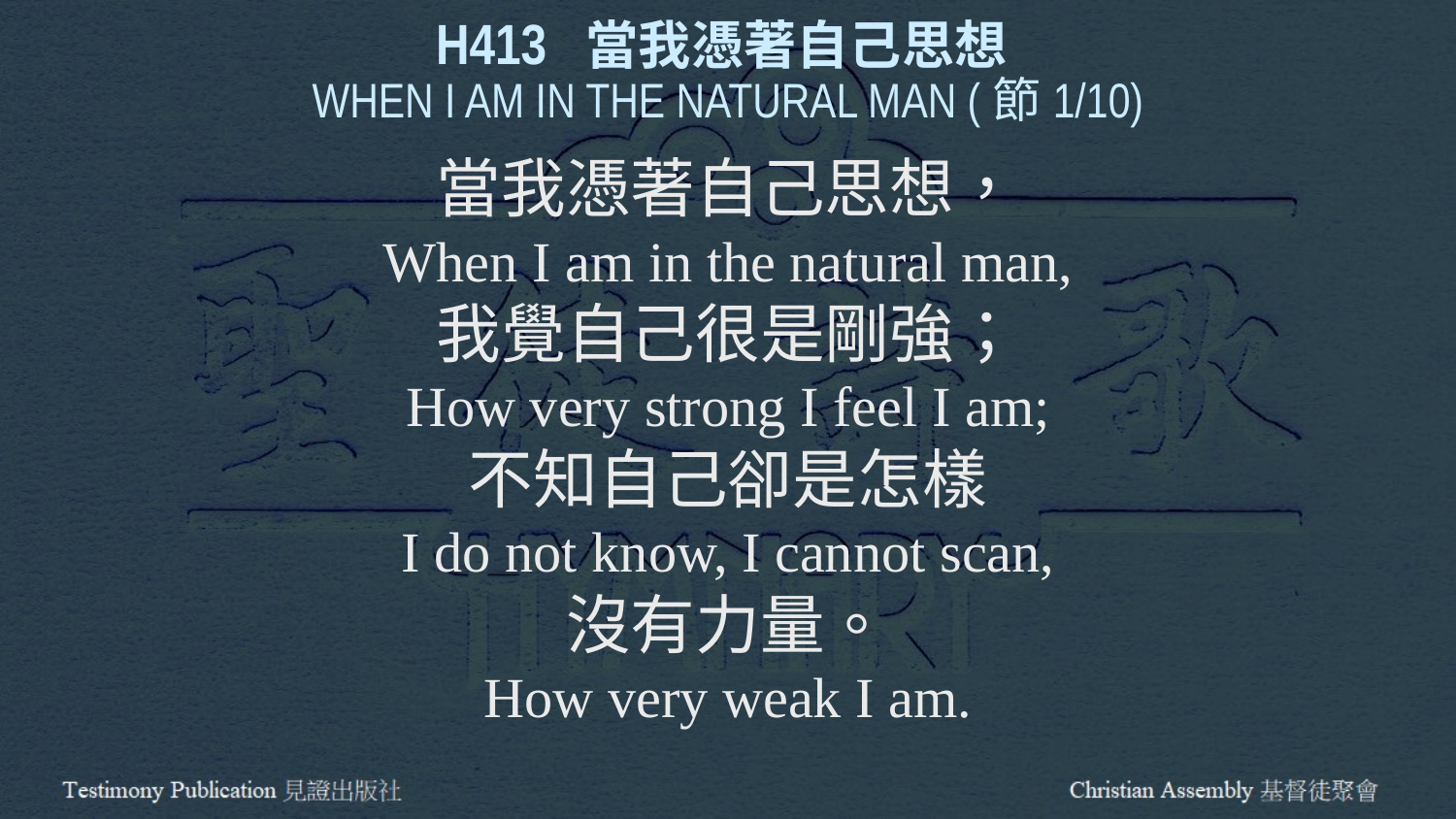

H413  當我憑著自己思想
WHEN I AM IN THE NATURAL MAN (節1/10)
當我憑著自己思想，
When I am in the natural man,
我覺自己很是剛強；
How very strong I feel I am;
不知自己卻是怎樣
I do not know, I cannot scan,
沒有力量。
How very weak I am.